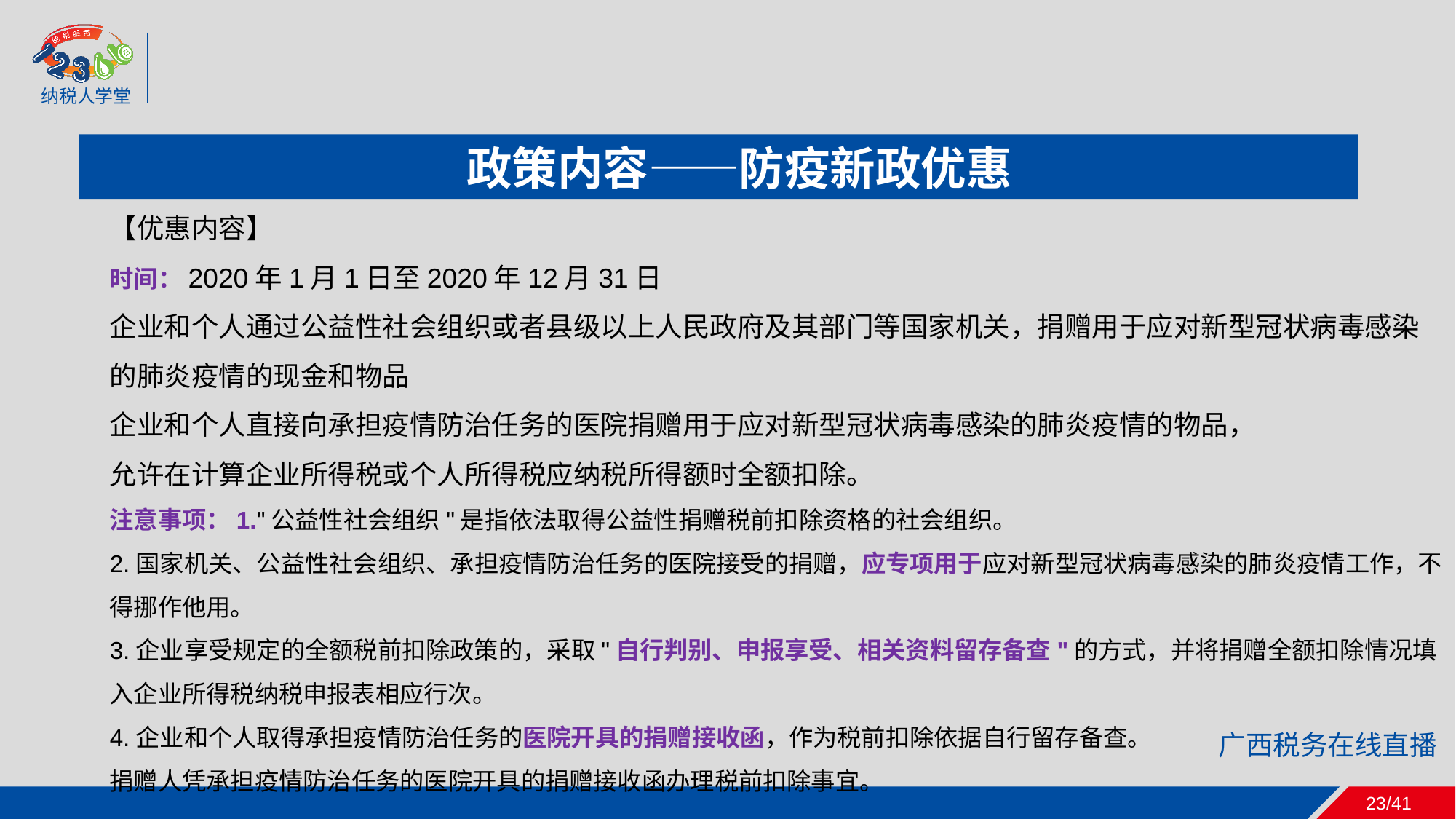

政策内容——防疫新政优惠
【优惠内容】
时间：2020年1月1日至2020年12月31日
企业和个人通过公益性社会组织或者县级以上人民政府及其部门等国家机关，捐赠用于应对新型冠状病毒感染的肺炎疫情的现金和物品
企业和个人直接向承担疫情防治任务的医院捐赠用于应对新型冠状病毒感染的肺炎疫情的物品，
允许在计算企业所得税或个人所得税应纳税所得额时全额扣除。
注意事项：1."公益性社会组织"是指依法取得公益性捐赠税前扣除资格的社会组织。
2.国家机关、公益性社会组织、承担疫情防治任务的医院接受的捐赠，应专项用于应对新型冠状病毒感染的肺炎疫情工作，不得挪作他用。
3.企业享受规定的全额税前扣除政策的，采取"自行判别、申报享受、相关资料留存备查"的方式，并将捐赠全额扣除情况填入企业所得税纳税申报表相应行次。
4.企业和个人取得承担疫情防治任务的医院开具的捐赠接收函，作为税前扣除依据自行留存备查。
捐赠人凭承担疫情防治任务的医院开具的捐赠接收函办理税前扣除事宜。